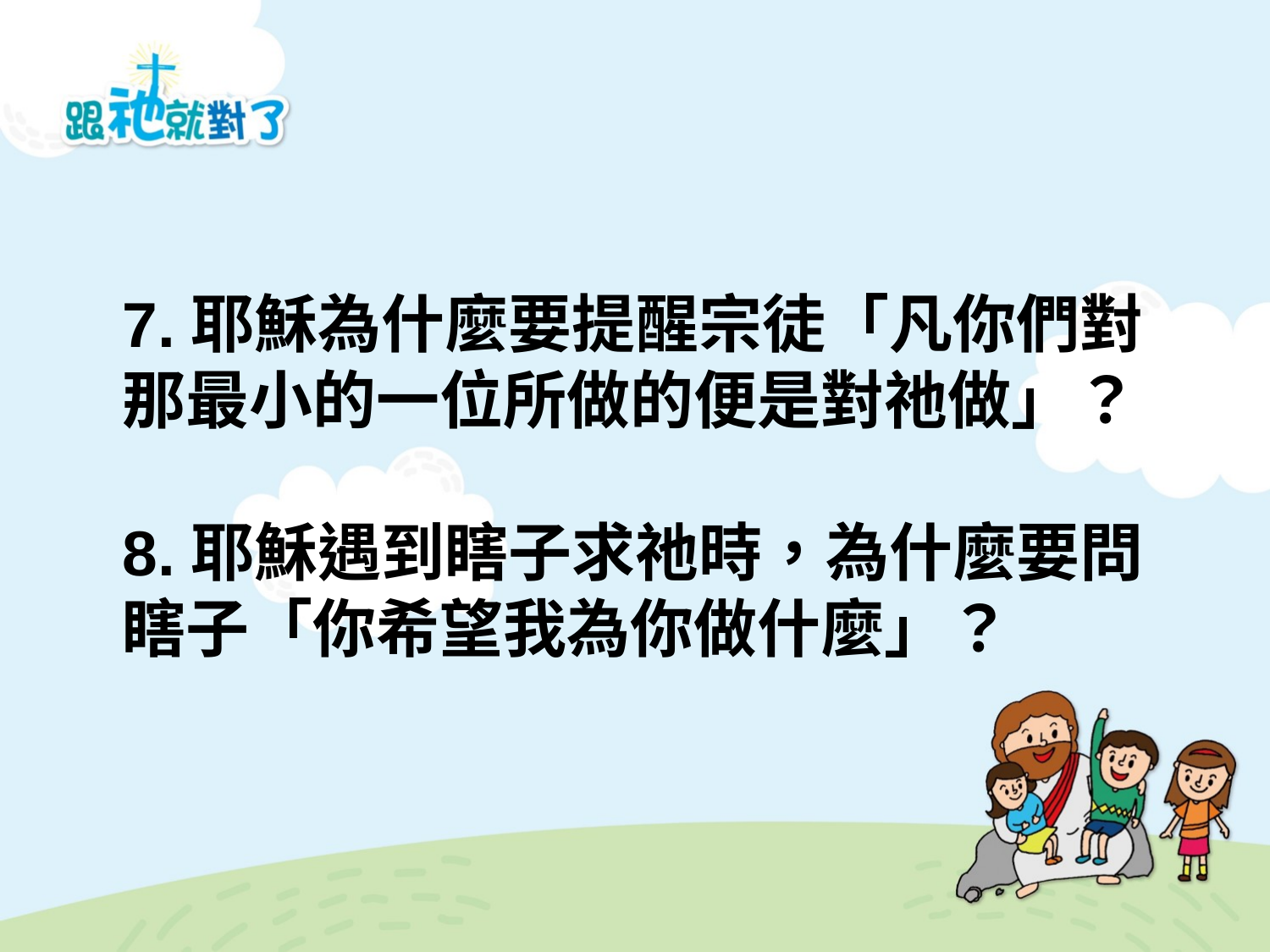

7.耶穌為什麼要提醒宗徒「凡你們對那最小的一位所做的便是對祂做」？

8.耶穌遇到瞎子求祂時，為什麼要問瞎子「你希望我為你做什麼」？